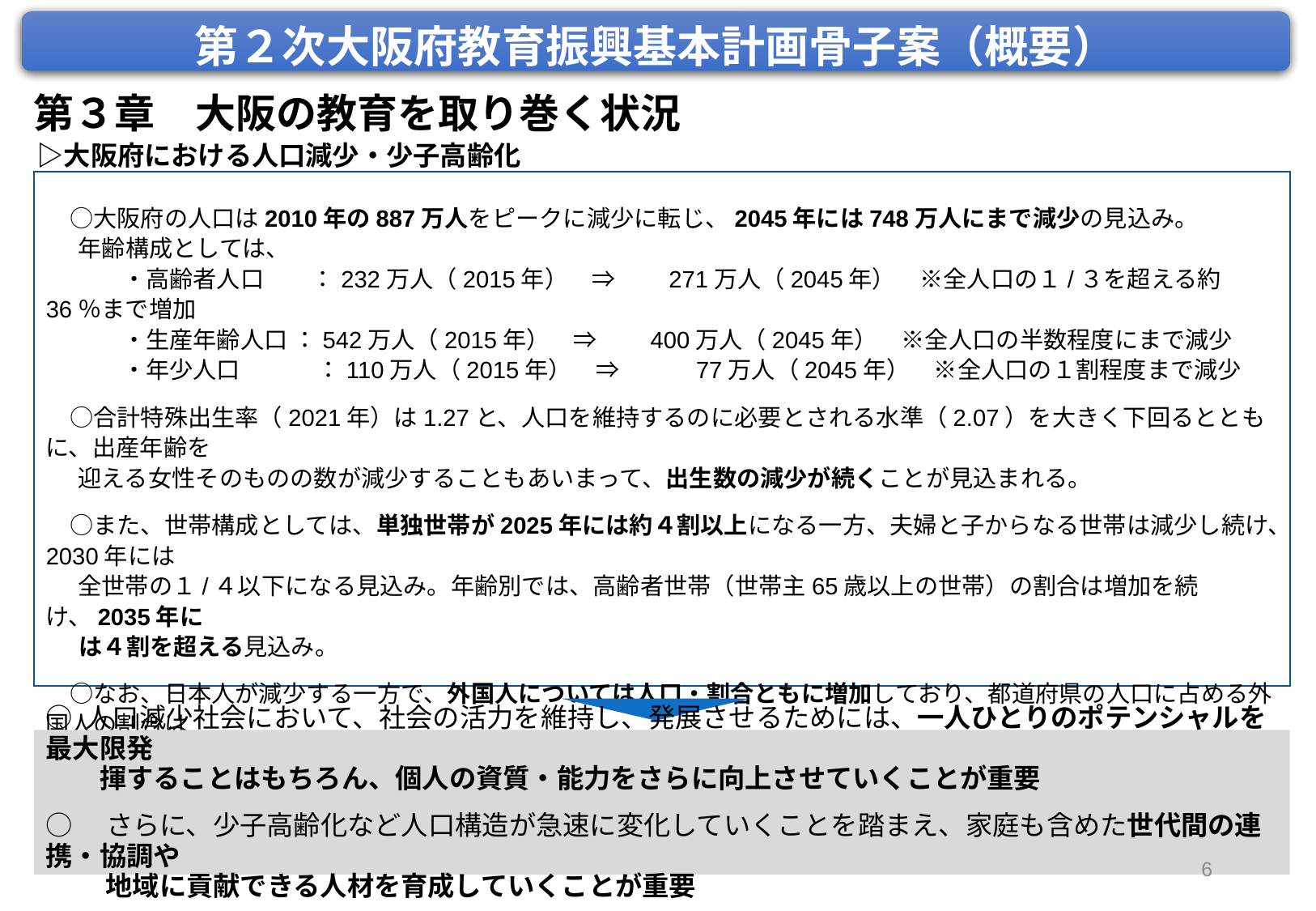

第２次大阪府教育振興基本計画骨子案（概要）
第３章　大阪の教育を取り巻く状況
　▷大阪府における人口減少・少子高齢化

　○大阪府の人口は2010年の887万人をピークに減少に転じ、2045年には748万人にまで減少の見込み。
     年齢構成としては、
　　　 ・高齢者人口　　：232万人（2015年）　⇒　　271万人（2045年）　※全人口の１/３を超える約36％まで増加
　　　 ・生産年齢人口 ：542万人（2015年）　⇒　　400万人（2045年）　※全人口の半数程度にまで減少
　　　 ・年少人口　　　 ：110万人（2015年）　⇒　　　77万人（2045年）　※全人口の１割程度まで減少

　○合計特殊出生率（2021年）は1.27と、人口を維持するのに必要とされる水準（2.07）を大きく下回るとともに、出産年齢を
     迎える女性そのものの数が減少することもあいまって、出生数の減少が続くことが見込まれる。

　○また、世帯構成としては、単独世帯が2025年には約４割以上になる一方、夫婦と子からなる世帯は減少し続け、2030年には
     全世帯の１/４以下になる見込み。年齢別では、高齢者世帯（世帯主65歳以上の世帯）の割合は増加を続け、2035年に
     は４割を超える見込み。

　○なお、日本人が減少する一方で、外国人については人口・割合ともに増加しており、都道府県の人口に占める外国人の割合は
     2.67％となっている。
　　　・外国人人口　　 ：201,455人（2015年）⇒　235,977人（2019年）
 ＜参照＞大阪府…「大阪府人口ビジョン策定後の人口動態等の整理」（令和元年８月）

○ 人口減少社会において、社会の活力を維持し、発展させるためには、一人ひとりのポテンシャルを最大限発
　　揮することはもちろん、個人の資質・能力をさらに向上させていくことが重要

○　さらに、少子高齢化など人口構造が急速に変化していくことを踏まえ、家庭も含めた世代間の連携・協調や
　　 地域に貢献できる人材を育成していくことが重要
6